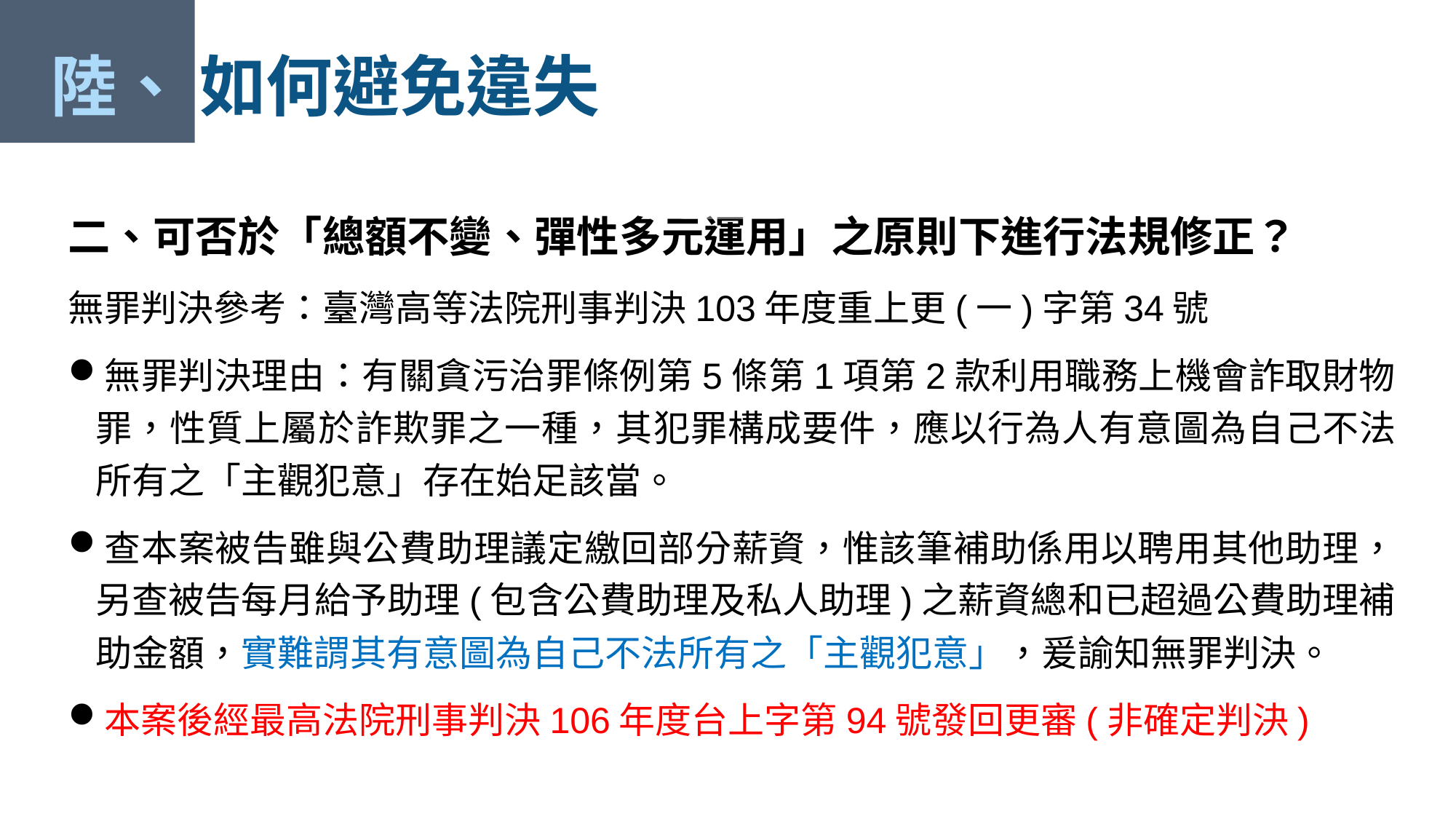

陸、 如何避免違失
二、可否於「總額不變、彈性多元運用」之原則下進行法規修正？
無罪判決參考：臺灣高等法院刑事判決103年度重上更(一)字第34號
無罪判決理由：有關貪污治罪條例第5條第1項第2款利用職務上機會詐取財物罪，性質上屬於詐欺罪之一種，其犯罪構成要件，應以行為人有意圖為自己不法所有之「主觀犯意」存在始足該當。
查本案被告雖與公費助理議定繳回部分薪資，惟該筆補助係用以聘用其他助理，另查被告每月給予助理(包含公費助理及私人助理)之薪資總和已超過公費助理補助金額，實難謂其有意圖為自己不法所有之「主觀犯意」，爰諭知無罪判決。
本案後經最高法院刑事判決106年度台上字第94號發回更審(非確定判決)